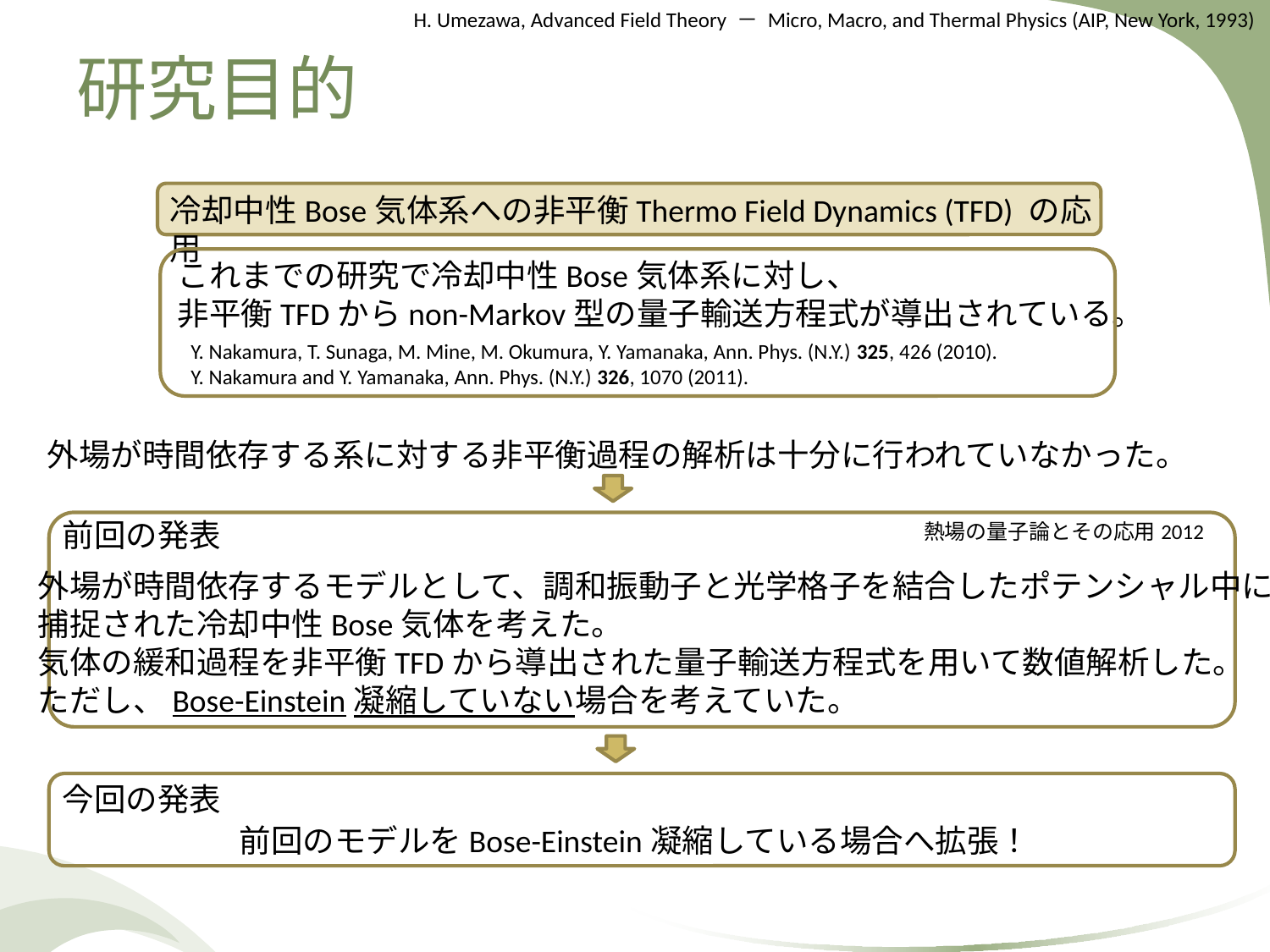

H. Umezawa, Advanced Field Theory － Micro, Macro, and Thermal Physics (AIP, New York, 1993)
# 研究目的

冷却中性Bose気体系への非平衡Thermo Field Dynamics (TFD) の応用

これまでの研究で冷却中性Bose気体系に対し、
非平衡TFDからnon-Markov型の量子輸送方程式が導出されている。
Y. Nakamura, T. Sunaga, M. Mine, M. Okumura, Y. Yamanaka, Ann. Phys. (N.Y.) 325, 426 (2010).
Y. Nakamura and Y. Yamanaka, Ann. Phys. (N.Y.) 326, 1070 (2011).
外場が時間依存する系に対する非平衡過程の解析は十分に行われていなかった。

前回の発表

熱場の量子論とその応用2012
外場が時間依存するモデルとして、調和振動子と光学格子を結合したポテンシャル中に
捕捉された冷却中性Bose気体を考えた。
気体の緩和過程を非平衡TFDから導出された量子輸送方程式を用いて数値解析した。
ただし、Bose-Einstein凝縮していない場合を考えていた。

今回の発表

前回のモデルをBose-Einstein凝縮している場合へ拡張！